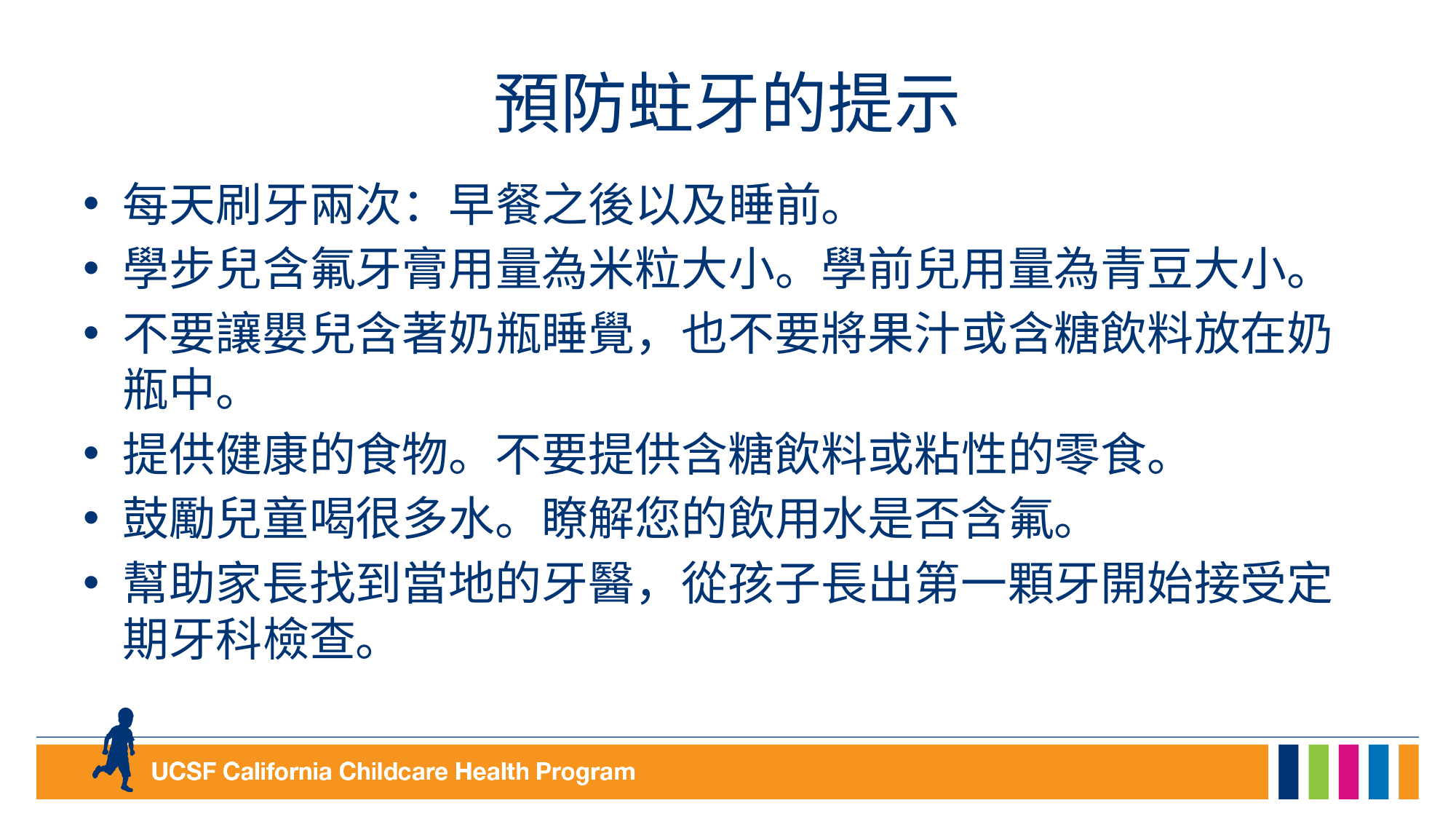

# 預防蛀牙的提示
每天刷牙兩次：早餐之後以及睡前。
學步兒含氟牙膏用量為米粒大小。學前兒用量為青豆大小。
不要讓嬰兒含著奶瓶睡覺，也不要將果汁或含糖飲料放在奶瓶中。
提供健康的食物。不要提供含糖飲料或粘性的零食。
鼓勵兒童喝很多水。瞭解您的飲用水是否含氟。
幫助家長找到當地的牙醫，從孩子長出第一顆牙開始接受定期牙科檢查。